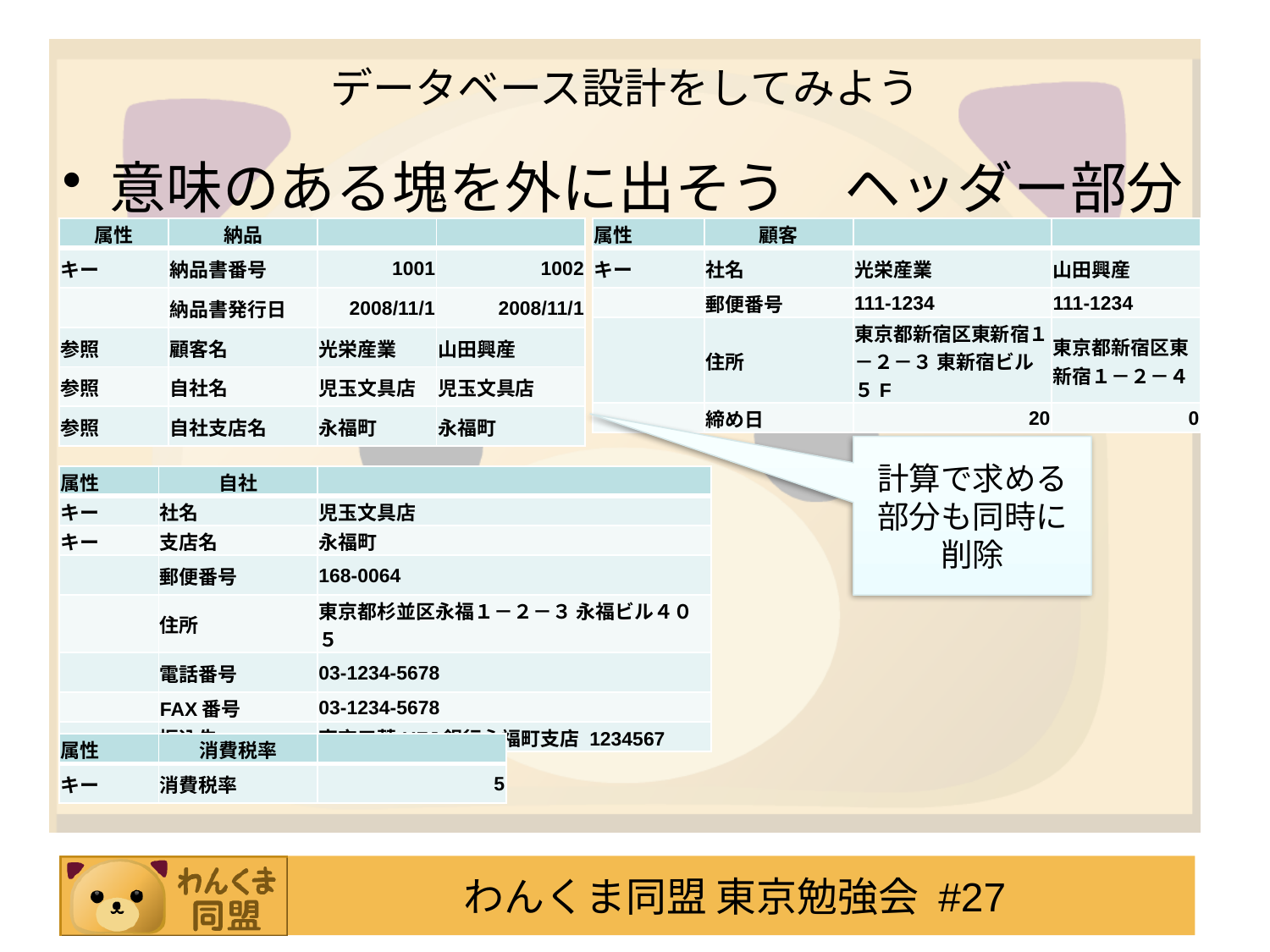

# データベース設計をしてみよう
意味のある塊を外に出そう　ヘッダー部分
| 属性 | 納品 |  |  |
| --- | --- | --- | --- |
| キー | 納品書番号 | 1001 | 1002 |
|  | 納品書発行日 | 2008/11/1 | 2008/11/1 |
| 参照 | 顧客名 | 光栄産業 | 山田興産 |
| 参照 | 自社名 | 児玉文具店 | 児玉文具店 |
| 参照 | 自社支店名 | 永福町 | 永福町 |
| 属性 | 顧客 |  |  |
| --- | --- | --- | --- |
| キー | 社名 | 光栄産業 | 山田興産 |
|  | 郵便番号 | 111-1234 | 111-1234 |
|  | 住所 | 東京都新宿区東新宿１－２－３ 東新宿ビル５F | 東京都新宿区東新宿１－２－４ |
|  | 締め日 | 20 | 0 |
計算で求める部分も同時に削除
| 属性 | 自社 |  |
| --- | --- | --- |
| キー | 社名 | 児玉文具店 |
| キー | 支店名 | 永福町 |
|  | 郵便番号 | 168-0064 |
|  | 住所 | 東京都杉並区永福１－２－３ 永福ビル４０５ |
|  | 電話番号 | 03-1234-5678 |
|  | FAX番号 | 03-1234-5678 |
|  | 振込先 | 東京三菱UFJ銀行永福町支店 1234567 |
| 属性 | 消費税率 |  |
| --- | --- | --- |
| キー | 消費税率 | 5 |